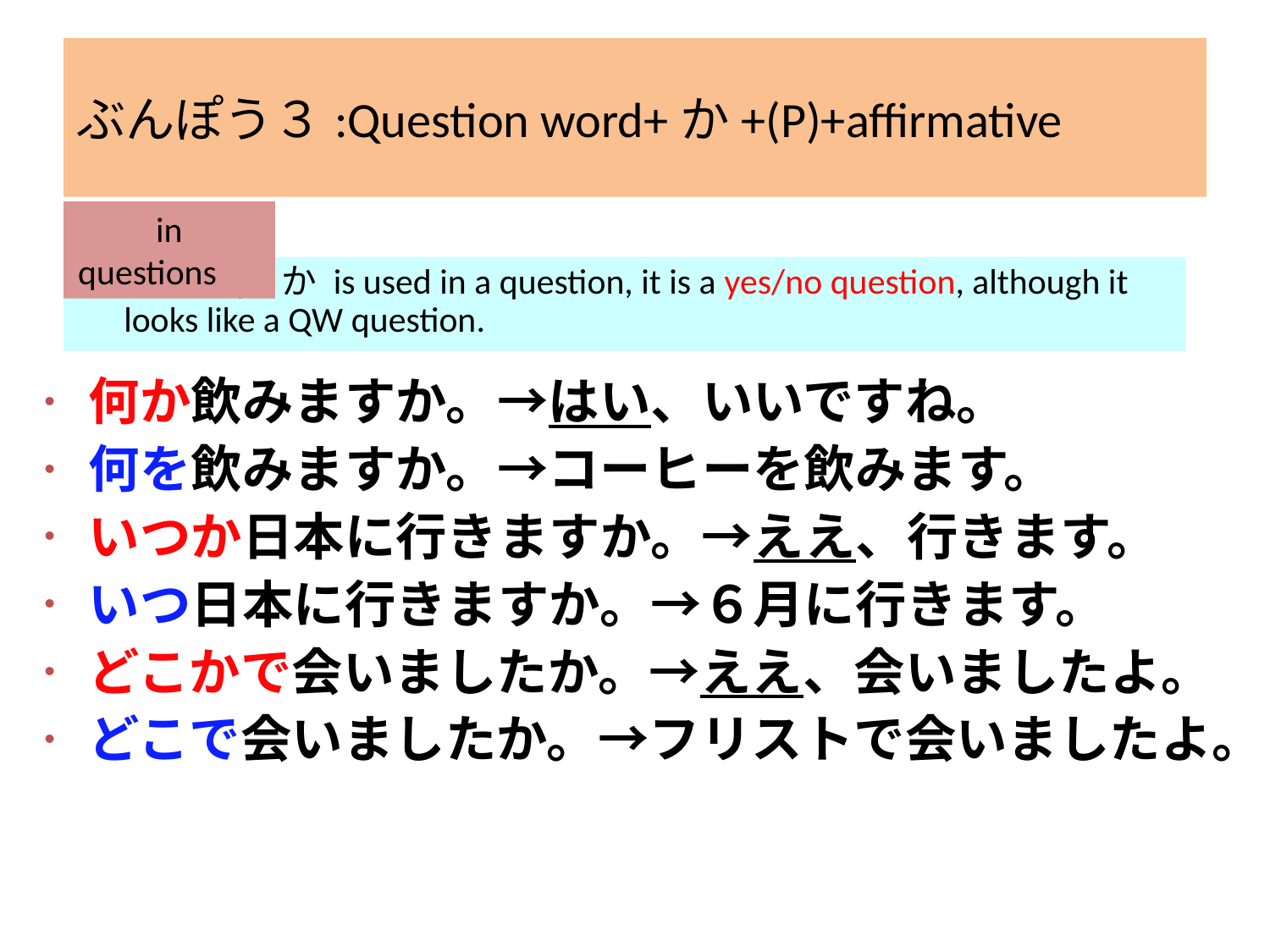

# ぶんぽう３:Question word+か+(P)+affirmative
in questions
When QWか is used in a question, it is a yes/no question, although it looks like a QW question.
何か飲みますか。→はい、いいですね。
何を飲みますか。→コーヒーを飲みます。
いつか日本に行きますか。→ええ、行きます。
いつ日本に行きますか。→６月に行きます。
どこかで会いましたか。→ええ、会いましたよ。
どこで会いましたか。→フリストで会いましたよ。